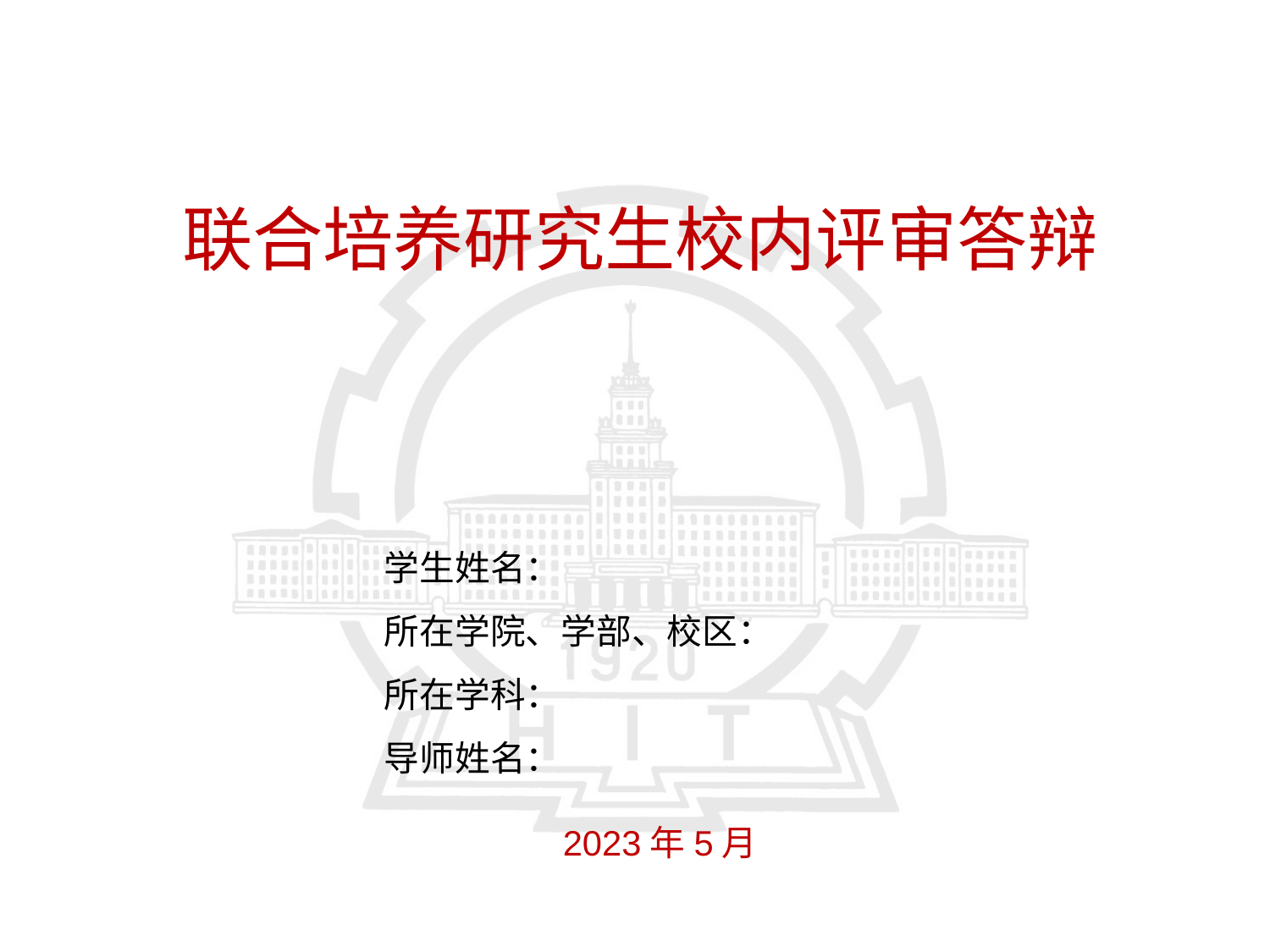

联合培养研究生校内评审答辩
学生姓名：
所在学院、学部、校区：
所在学科：
导师姓名：
2023年5月